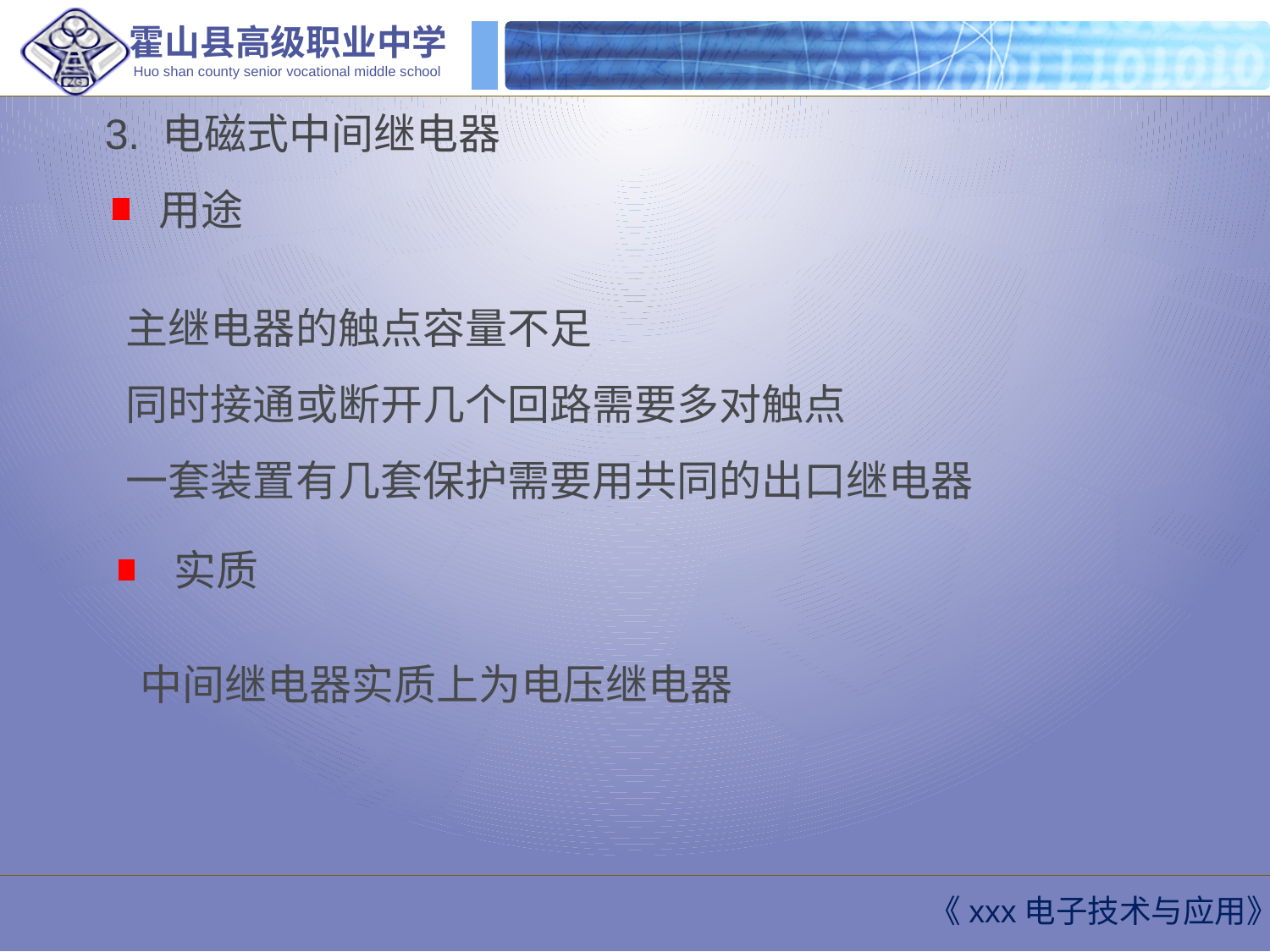

3. 电磁式中间继电器
用途

主继电器的触点容量不足
同时接通或断开几个回路需要多对触点
一套装置有几套保护需要用共同的出口继电器
实质

中间继电器实质上为电压继电器